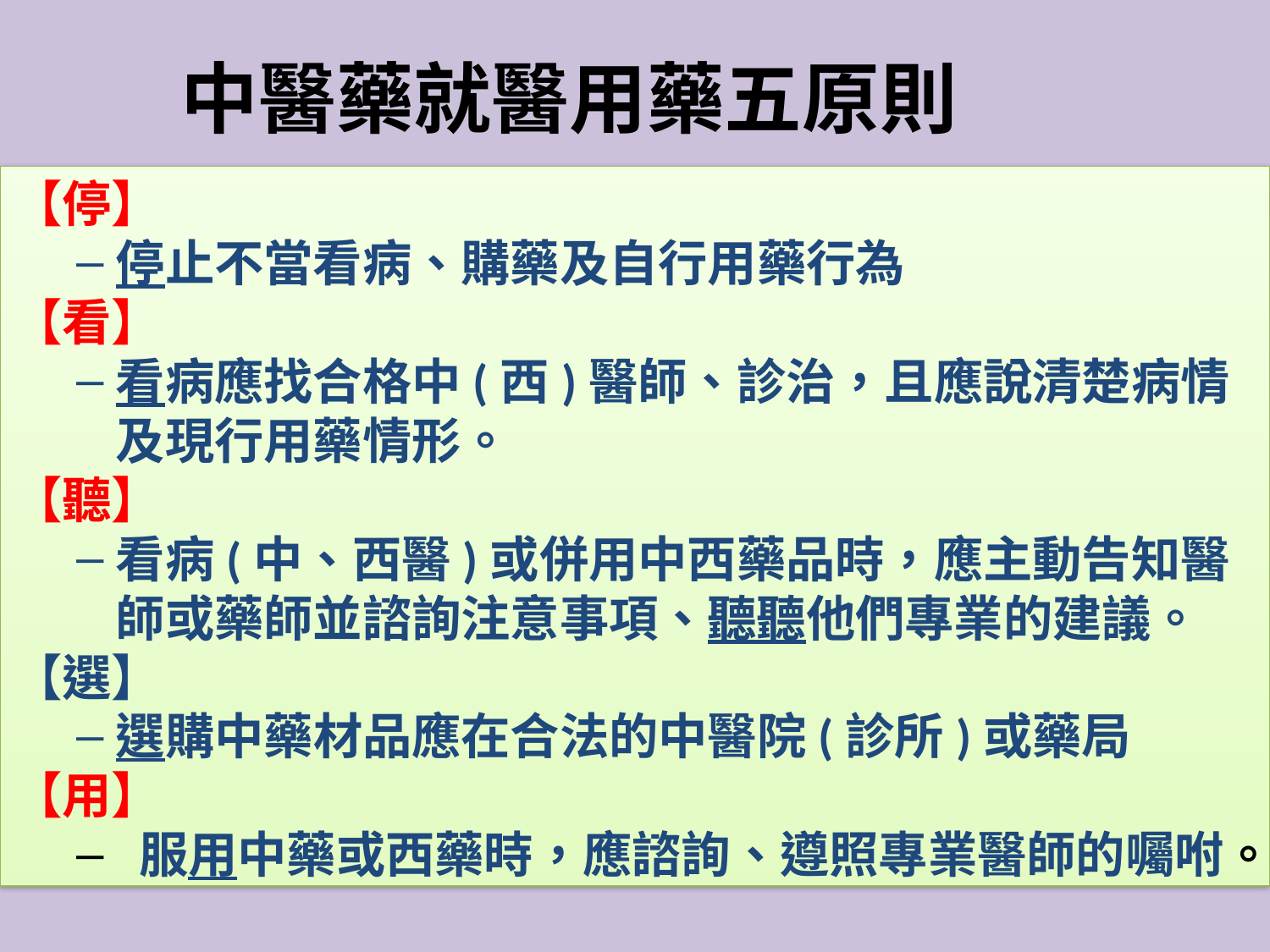

# 中醫藥就醫用藥五原則
【停】
停止不當看病、購藥及自行用藥行為
【看】
看病應找合格中(西)醫師、診治，且應說清楚病情 及現行用藥情形。
【聽】
看病(中、西醫)或併用中西藥品時，應主動告知醫師或藥師並諮詢注意事項、聽聽他們專業的建議。
【選】
選購中藥材品應在合法的中醫院(診所)或藥局
【用】
 服用中藥或西藥時，應諮詢、遵照專業醫師的囑咐。